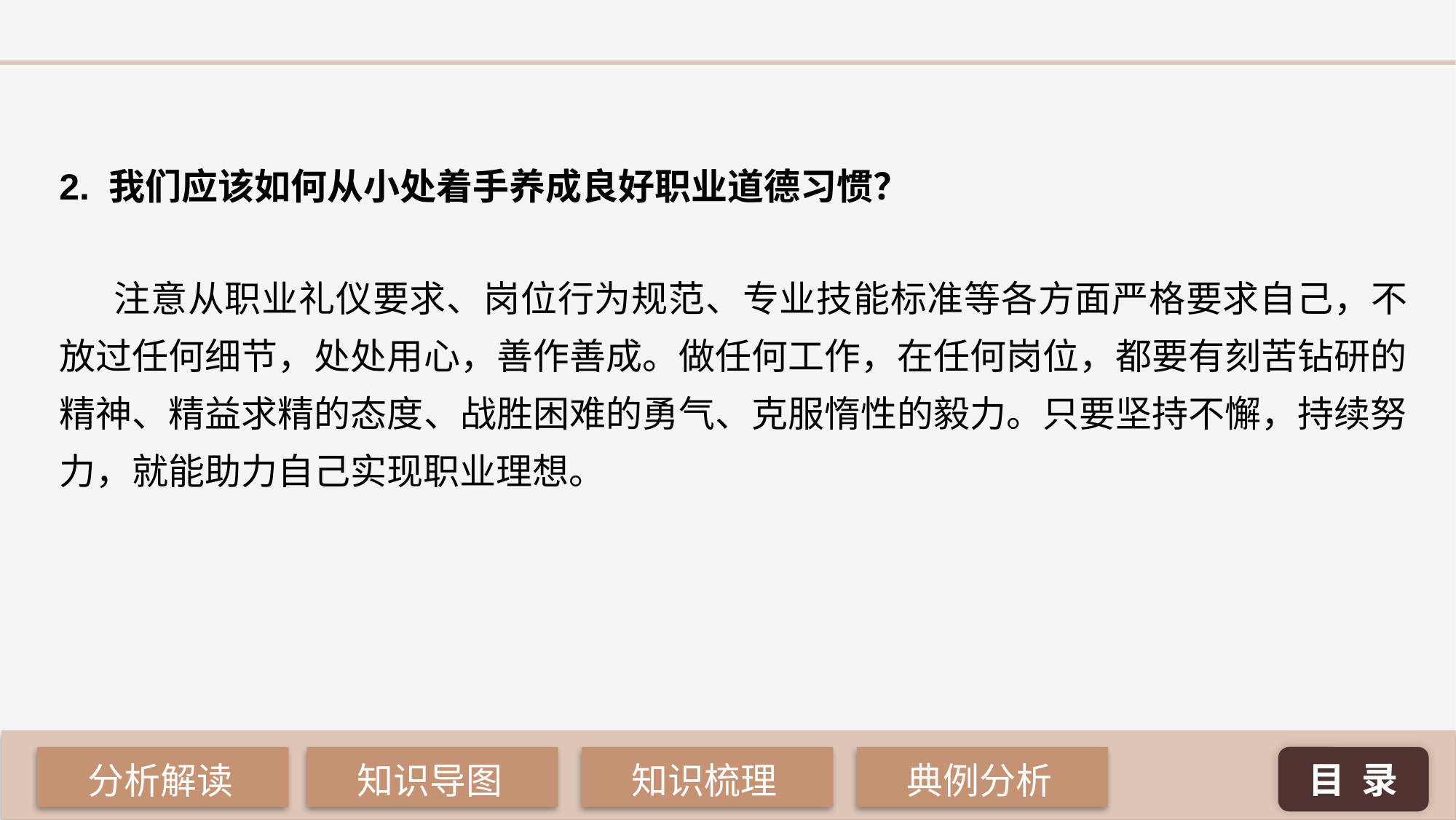

2. 我们应该如何从小处着手养成良好职业道德习惯？
注意从职业礼仪要求、岗位行为规范、专业技能标准等各方面严格要求自己，不放过任何细节，处处用心，善作善成。做任何工作，在任何岗位，都要有刻苦钻研的精神、精益求精的态度、战胜困难的勇气、克服惰性的毅力。只要坚持不懈，持续努力，就能助力自己实现职业理想。